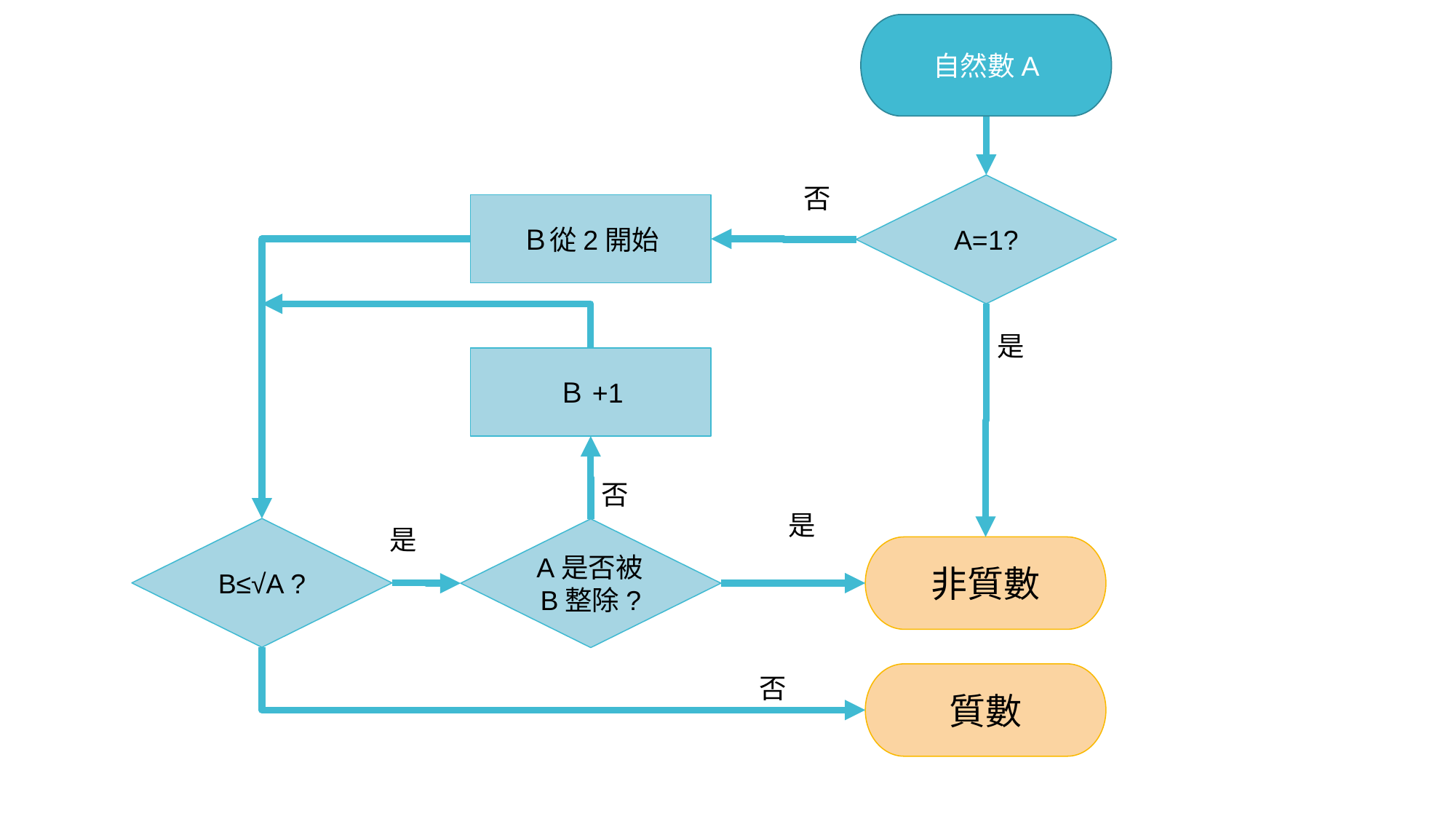

自然數A
A=1?
否
Ｂ從2開始
是
Ｂ+1
否
是
是
B≤√A ?
A是否被B整除?
非質數
質數
否